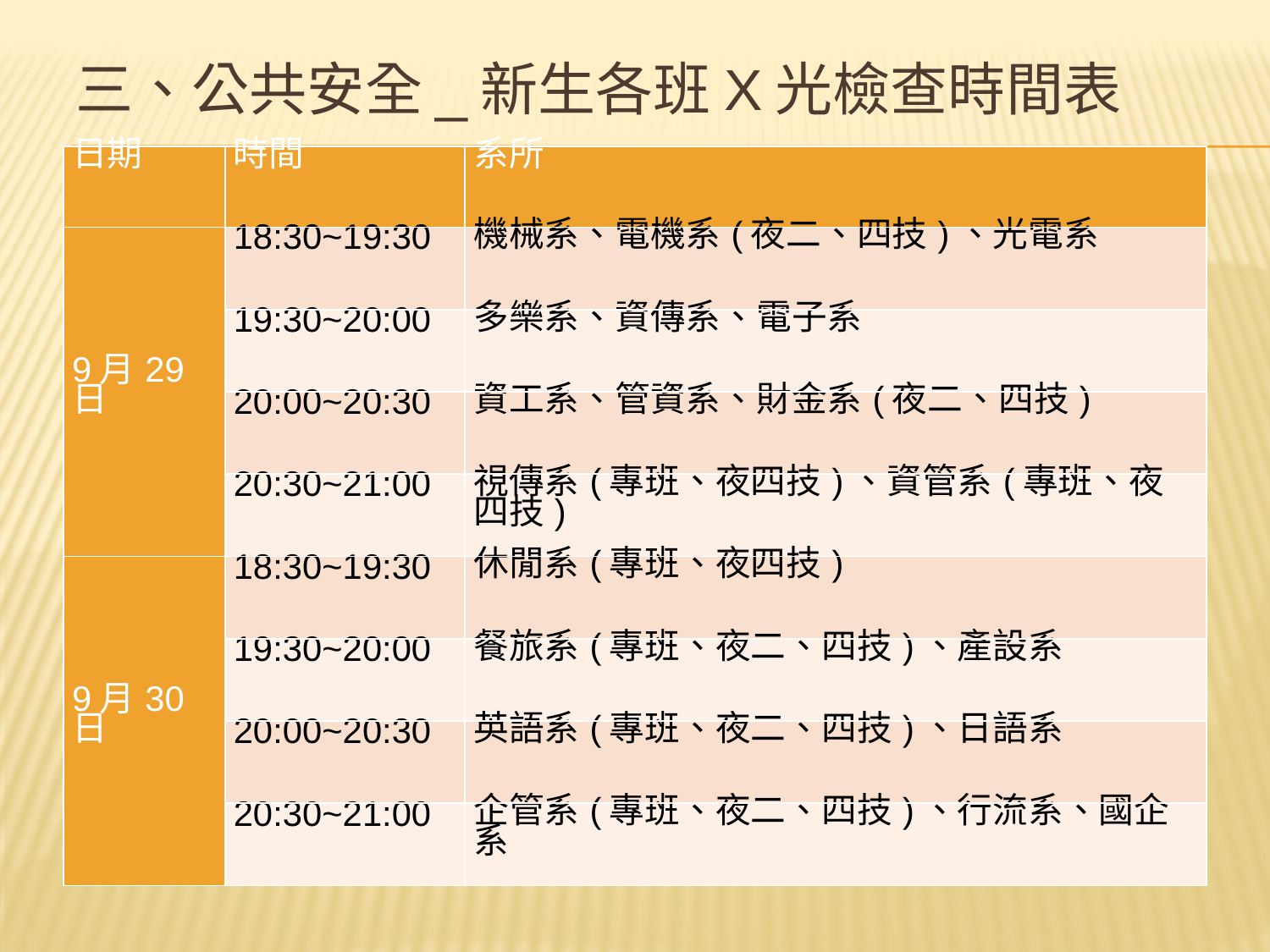

# 三、公共安全_新生各班X光檢查時間表
| 日期 | 時間 | 系所 |
| --- | --- | --- |
| 9月29日 | 18:30~19:30 | 機械系、電機系(夜二、四技)、光電系 |
|  | 19:30~20:00 | 多樂系、資傳系、電子系 |
|  | 20:00~20:30 | 資工系、管資系、財金系(夜二、四技) |
|  | 20:30~21:00 | 視傳系(專班、夜四技)、資管系(專班、夜四技) |
| 9月30日 | 18:30~19:30 | 休閒系(專班、夜四技) |
|  | 19:30~20:00 | 餐旅系(專班、夜二、四技)、產設系 |
|  | 20:00~20:30 | 英語系(專班、夜二、四技)、日語系 |
|  | 20:30~21:00 | 企管系(專班、夜二、四技)、行流系、國企系 |